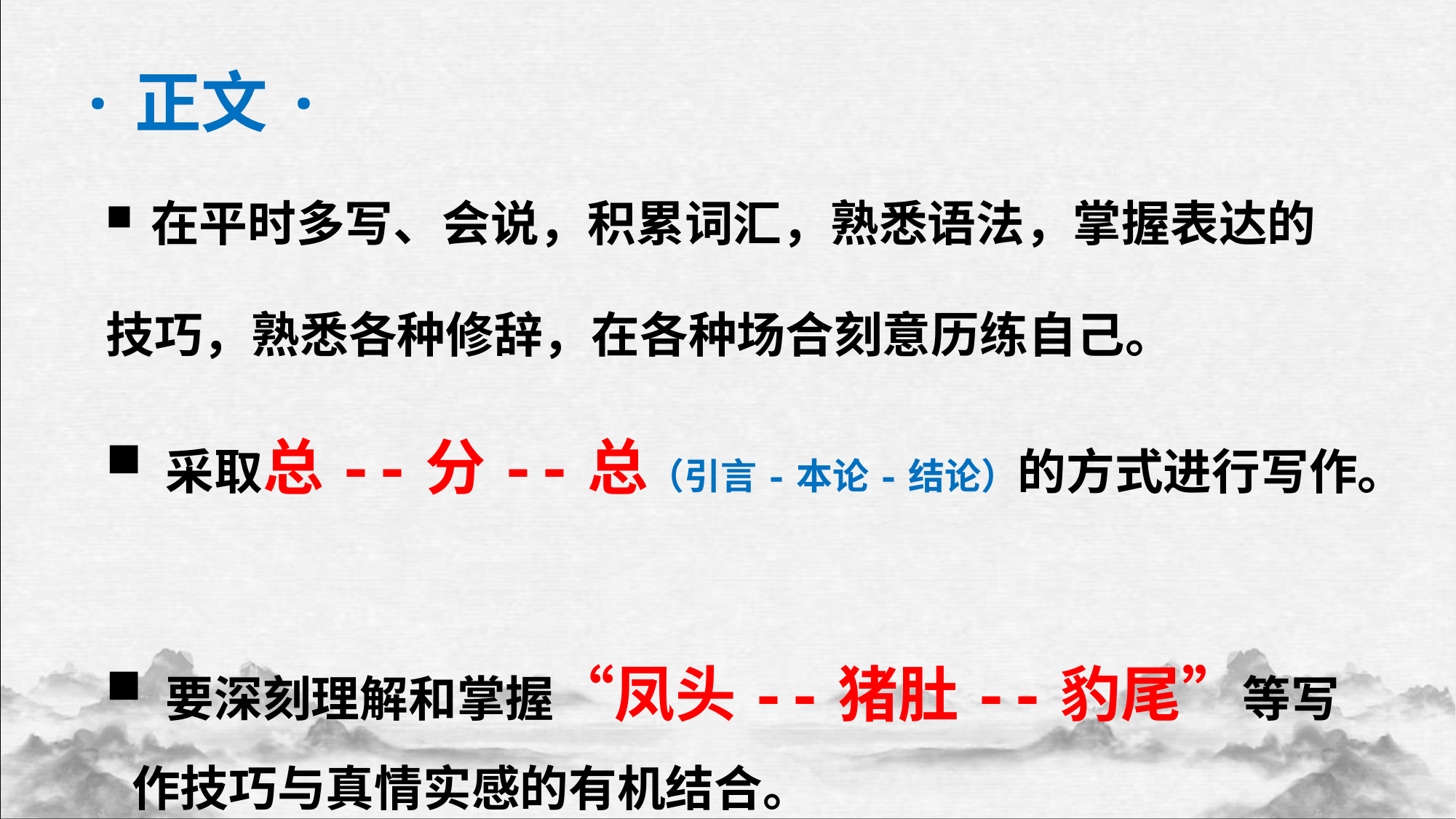

·正文·
 在平时多写、会说，积累词汇，熟悉语法，掌握表达的
技巧，熟悉各种修辞，在各种场合刻意历练自己。
 采取总--分--总（引言-本论-结论）的方式进行写作。
 要深刻理解和掌握“凤头--猪肚--豹尾”等写作技巧与真情实感的有机结合。